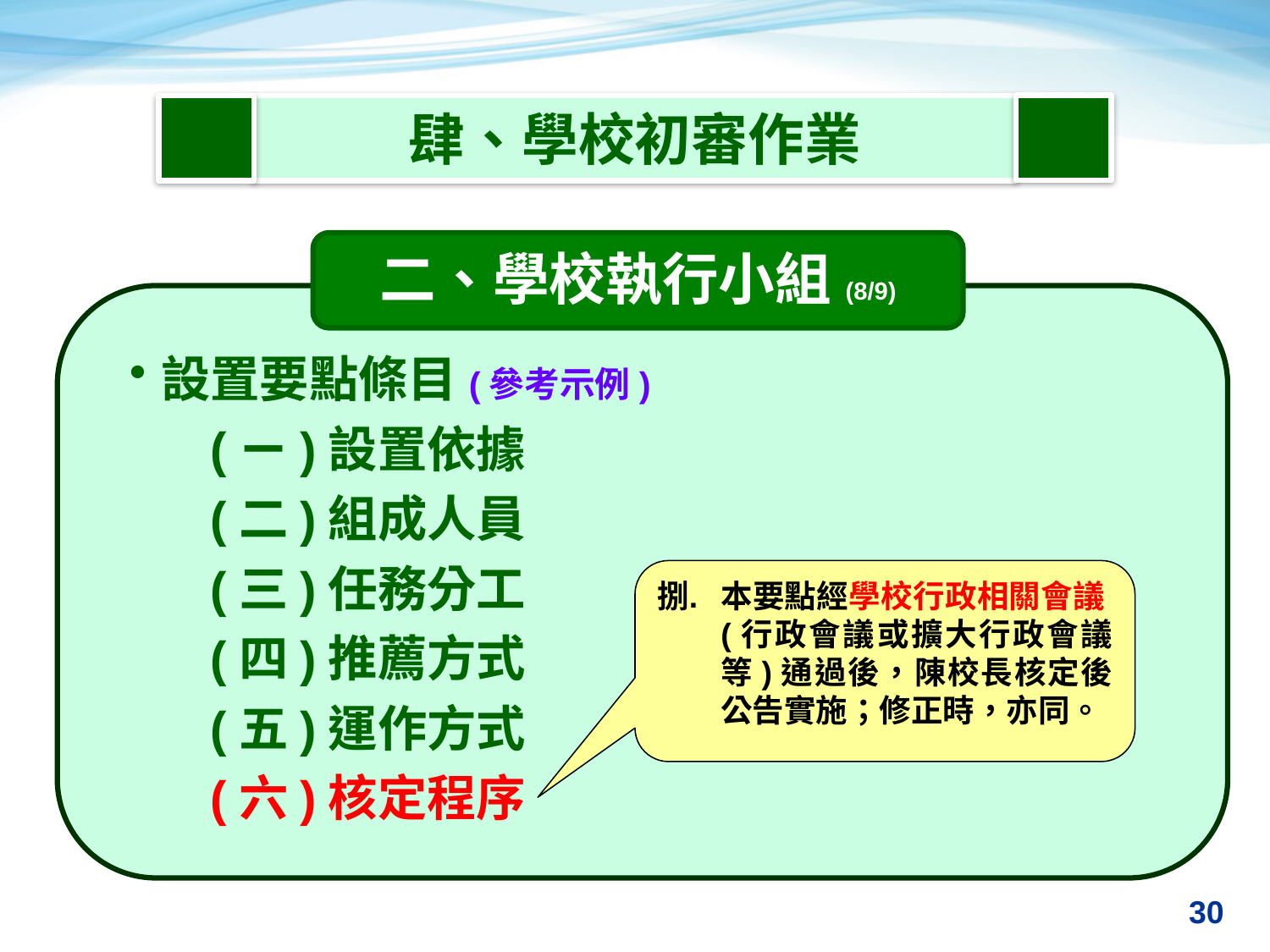

肆、學校初審作業
二、學校執行小組(8/9)

設置要點條目(參考示例)
(ㄧ)設置依據
(二)組成人員
(三)任務分工
(四)推薦方式
(五)運作方式
(六)核定程序

本要點經學校行政相關會議(行政會議或擴大行政會議等)通過後，陳校長核定後公告實施；修正時，亦同。
30
30